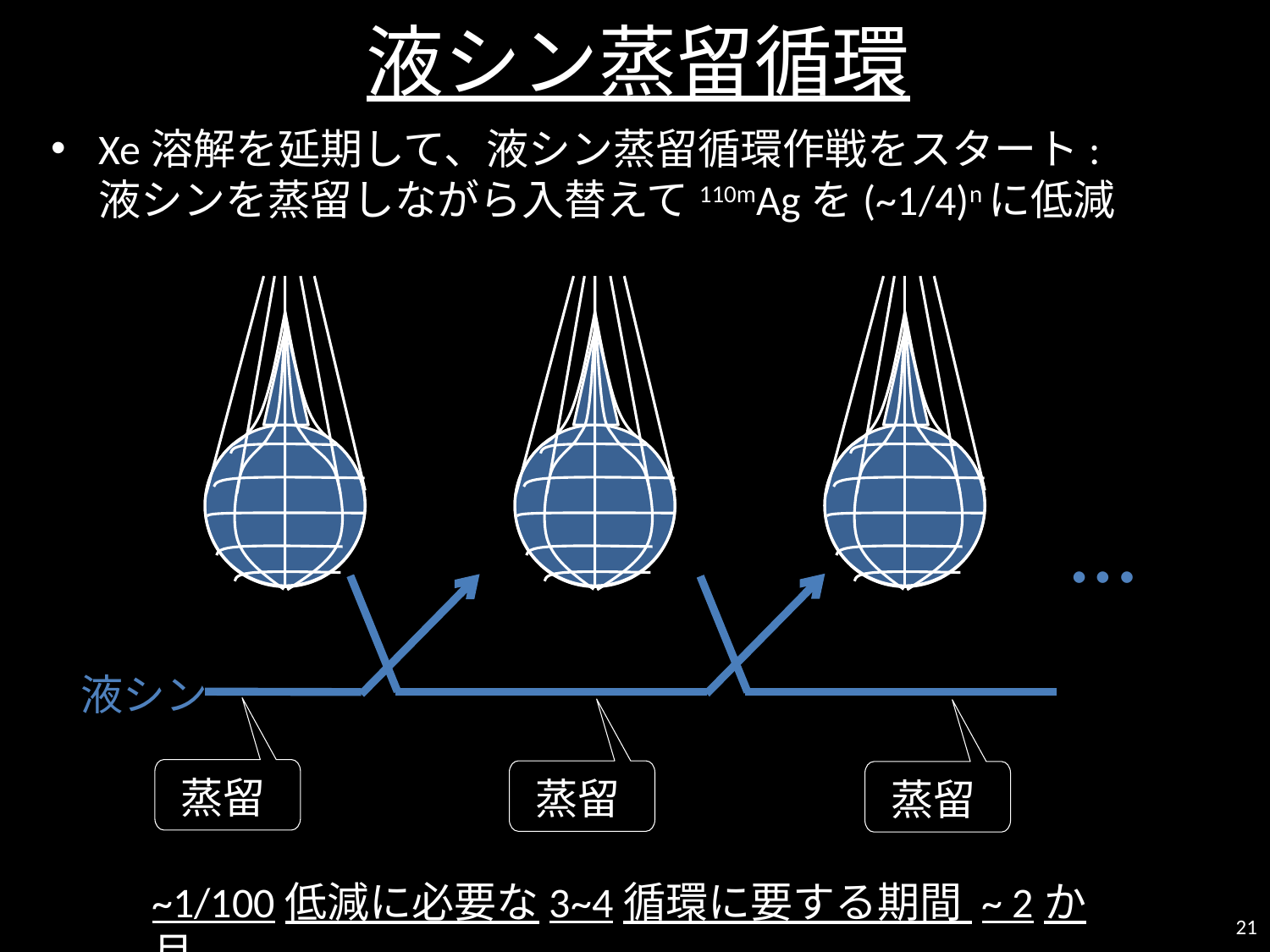

液シン蒸留循環
Xe溶解を延期して、液シン蒸留循環作戦をスタート:
液シンを蒸留しながら入替えて110mAgを(~1/4)nに低減

…
液シン

蒸留

蒸留

蒸留
~1/100低減に必要な3~4循環に要する期間 ~ 2か月
21